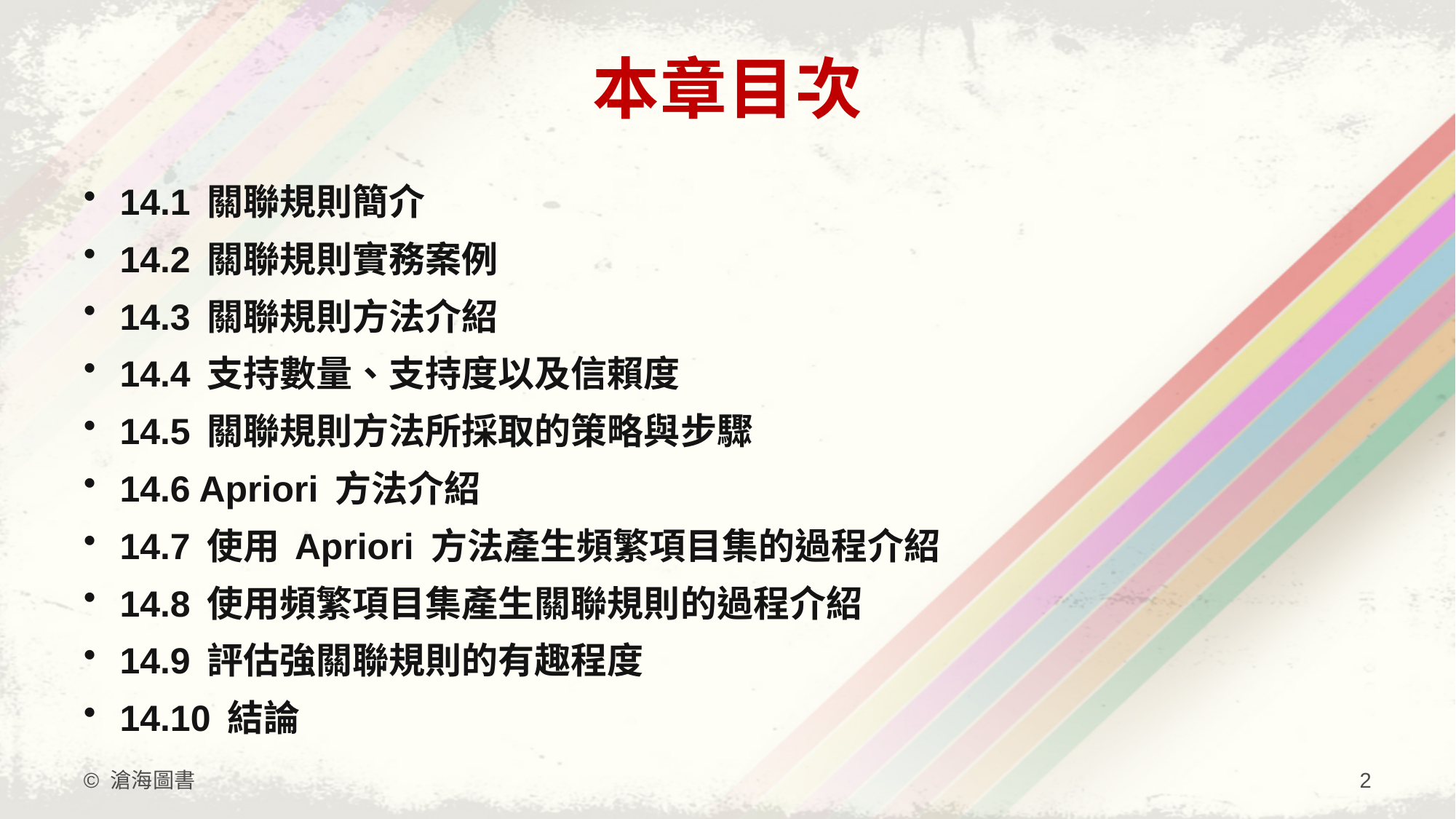

# 本章目次
14.1 關聯規則簡介
14.2 關聯規則實務案例
14.3 關聯規則方法介紹
14.4 支持數量、支持度以及信賴度
14.5 關聯規則方法所採取的策略與步驟
14.6 Apriori 方法介紹
14.7 使用 Apriori 方法產生頻繁項目集的過程介紹
14.8 使用頻繁項目集產生關聯規則的過程介紹
14.9 評估強關聯規則的有趣程度
14.10 結論
© 滄海圖書

2